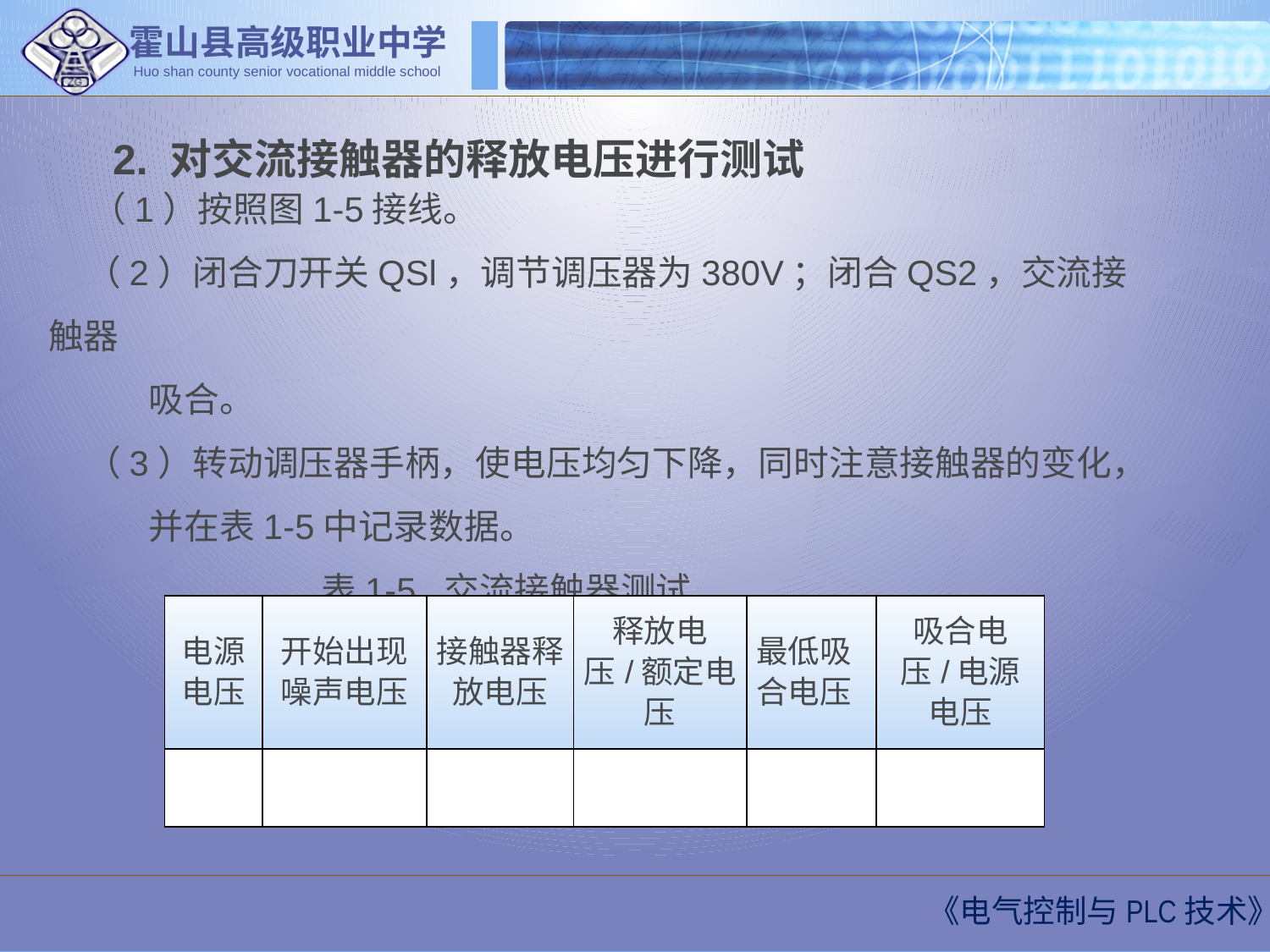

2. 对交流接触器的释放电压进行测试

（1）按照图1-5接线。
（2）闭合刀开关QSl，调节调压器为380V；闭合QS2，交流接触器
       吸合。
（3）转动调压器手柄，使电压均匀下降，同时注意接触器的变化，
       并在表1-5中记录数据。
                             表1-5  交流接触器测试

| 电源 电压 | 开始出现 噪声电压 | 接触器释放电压 | 释放电压/额定电压 | 最低吸合电压 | 吸合电压/电源电压 |
| --- | --- | --- | --- | --- | --- |
|  |  |  |  |  |  |